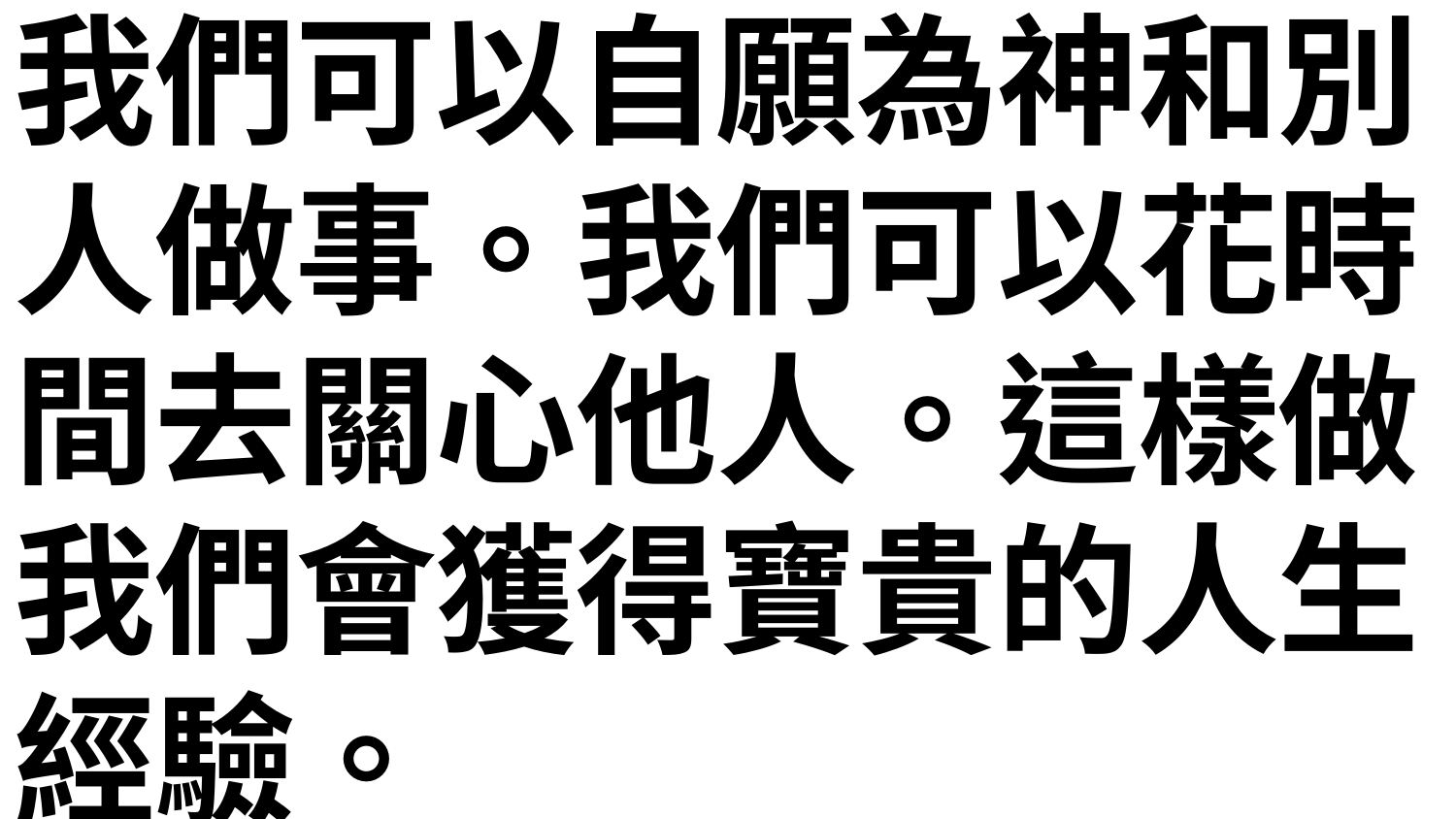

我們可以自願為神和別人做事。我們可以花時間去關心他人。這樣做我們會獲得寶貴的人生經驗。